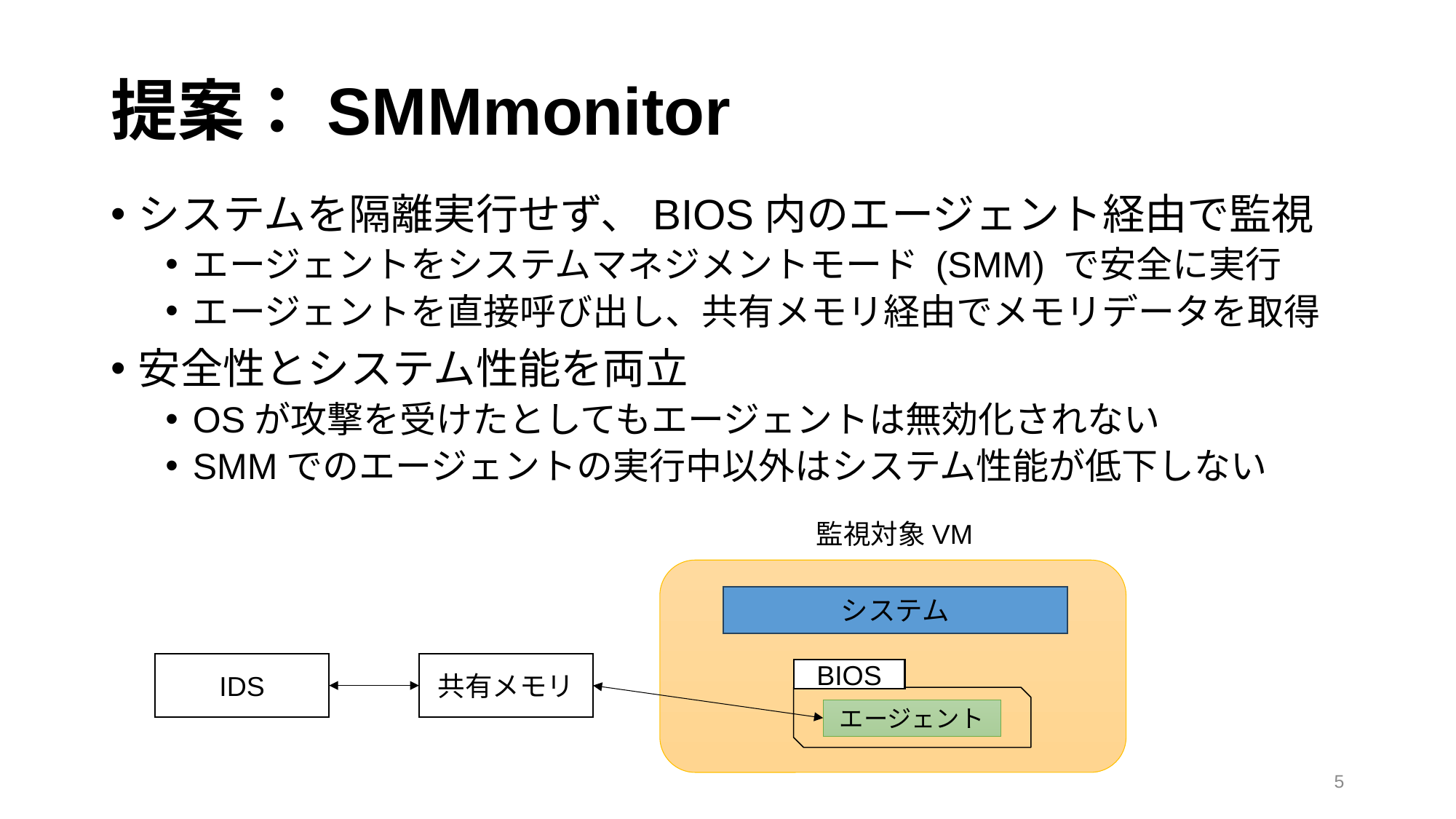

# 提案：SMMmonitor
システムを隔離実行せず、BIOS内のエージェント経由で監視
エージェントをシステムマネジメントモード (SMM) で安全に実行
エージェントを直接呼び出し、共有メモリ経由でメモリデータを取得
安全性とシステム性能を両立
OSが攻撃を受けたとしてもエージェントは無効化されない
SMMでのエージェントの実行中以外はシステム性能が低下しない
監視対象VM

システム
BIOS

エージェント
IDS
共有メモリ
5